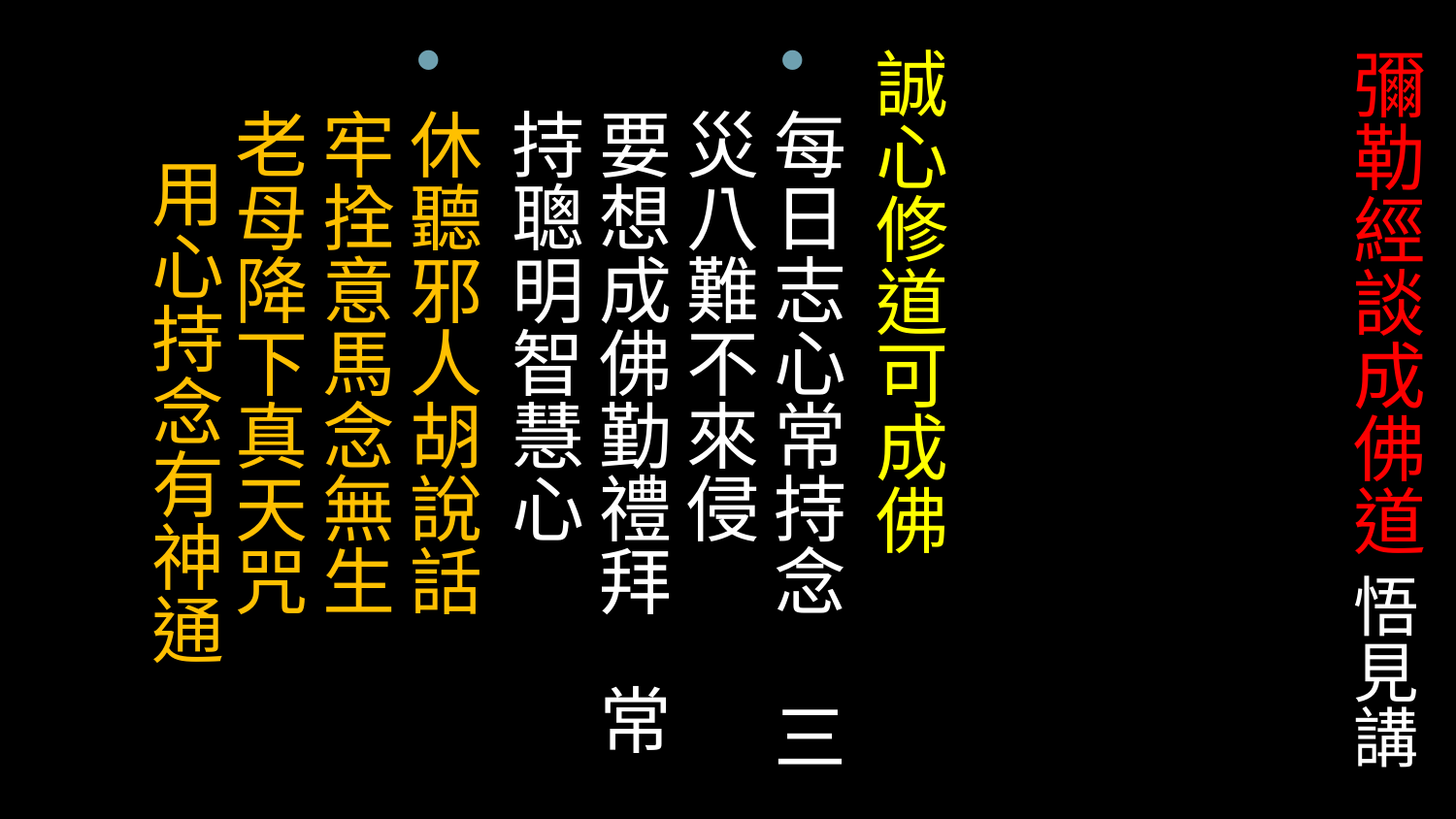

# 彌勒經談成佛道 悟見講
誠心修道可成佛
每日志心常持念     三災八難不來侵           要想成佛勤禮拜    常持聰明智慧心
休聽邪人胡說話      牢拴意馬念無生       老母降下真天咒              用心持念有神通